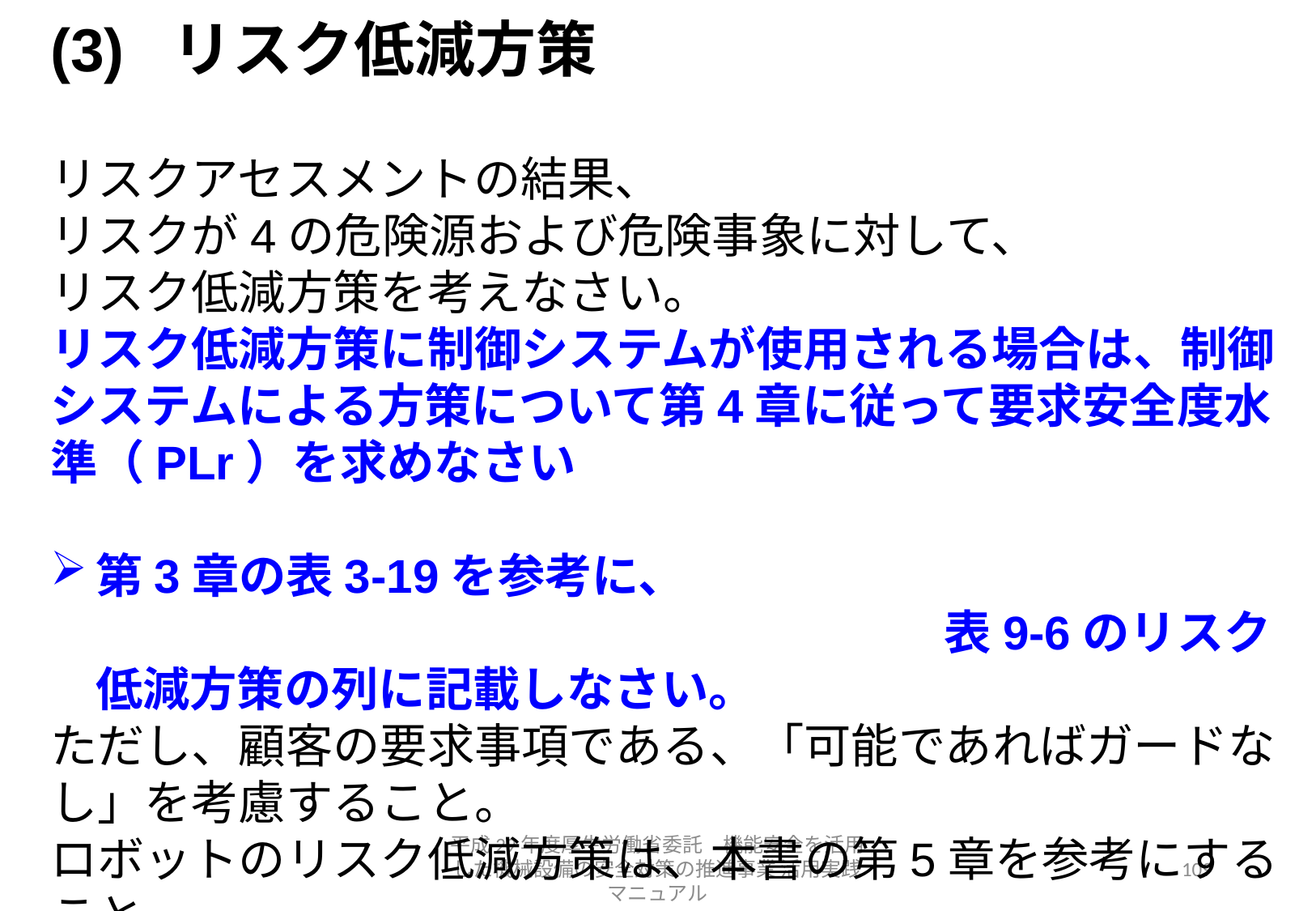

(3)	リスク低減方策

リスクアセスメントの結果、
リスクが4の危険源および危険事象に対して、
リスク低減方策を考えなさい。
リスク低減方策に制御システムが使用される場合は、制御システムによる方策について第4章に従って要求安全度水準（PLr）を求めなさい

第3章の表3-19を参考に、　　　　　　　　　　　　　　　　　　　　　　　　　　　　　　表9-6のリスク低減方策の列に記載しなさい。
ただし、顧客の要求事項である、「可能であればガードなし」を考慮すること。
ロボットのリスク低減方策は、本書の第5章を参考にすること。
平成29年度厚生労働省委託　機能安全を活用した機械設備の安全対策の推進事業 活用実践マニュアル
109